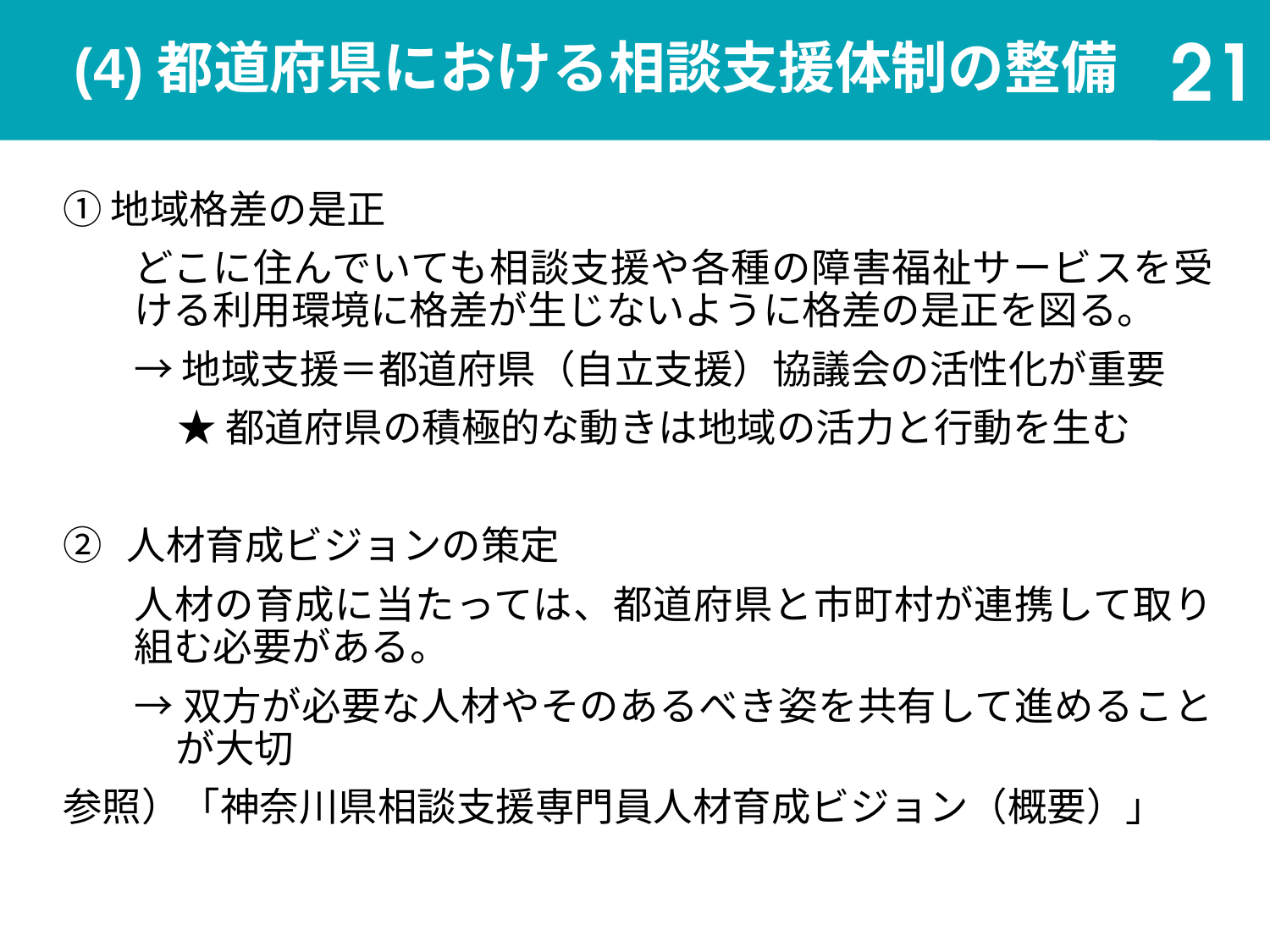

21
# (4)都道府県における相談支援体制の整備
地域格差の是正
どこに住んでいても相談支援や各種の障害福祉サービスを受ける利用環境に格差が生じないように格差の是正を図る。
→地域支援＝都道府県（自立支援）協議会の活性化が重要
★都道府県の積極的な動きは地域の活力と行動を生む

人材育成ビジョンの策定
人材の育成に当たっては、都道府県と市町村が連携して取り組む必要がある。
→双方が必要な人材やそのあるべき姿を共有して進めることが大切
参照）「神奈川県相談支援専門員人材育成ビジョン（概要）」